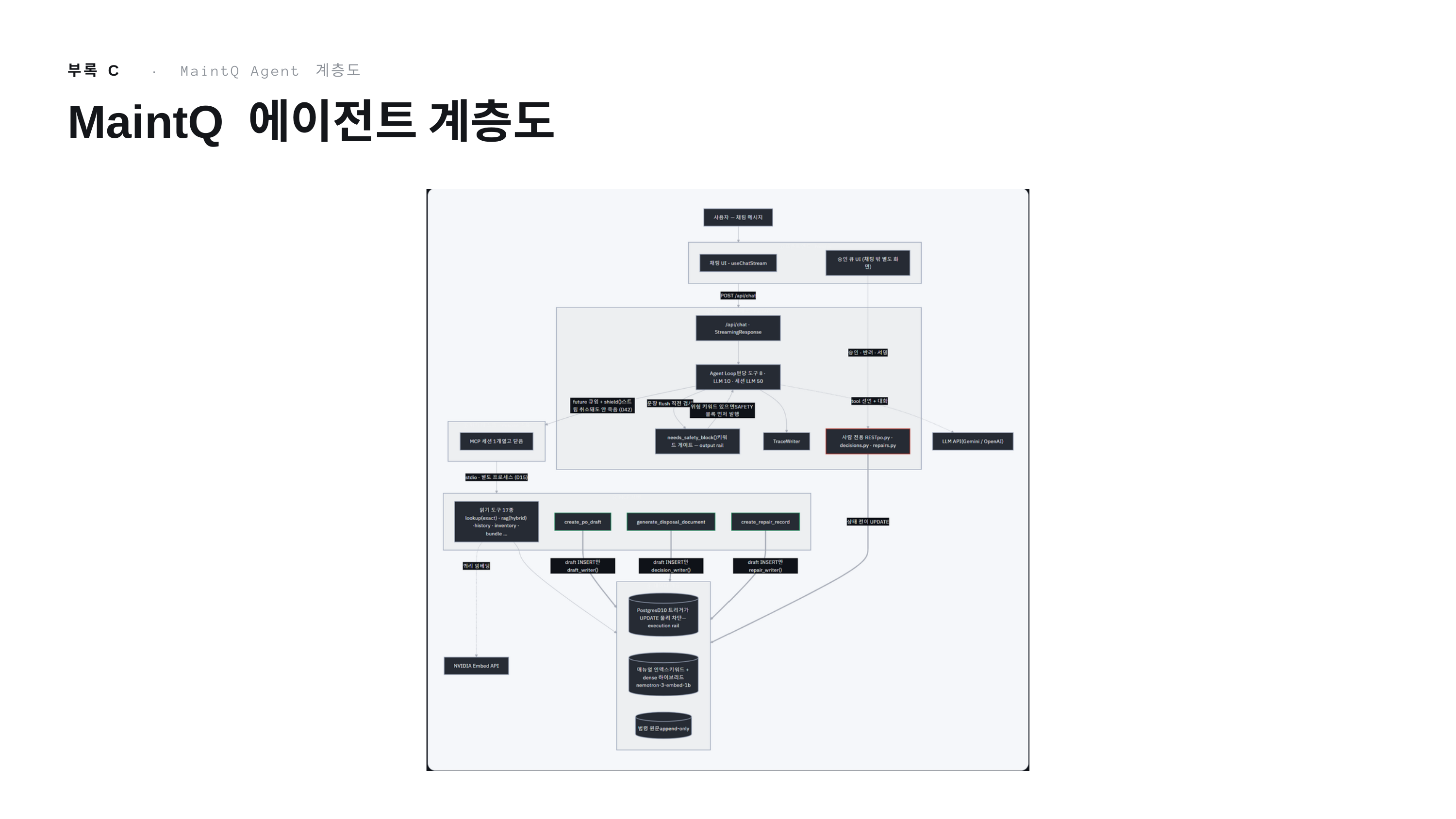

부록 C   ·  MaintQ Agent 계층도
MaintQ 에이전트 계층도